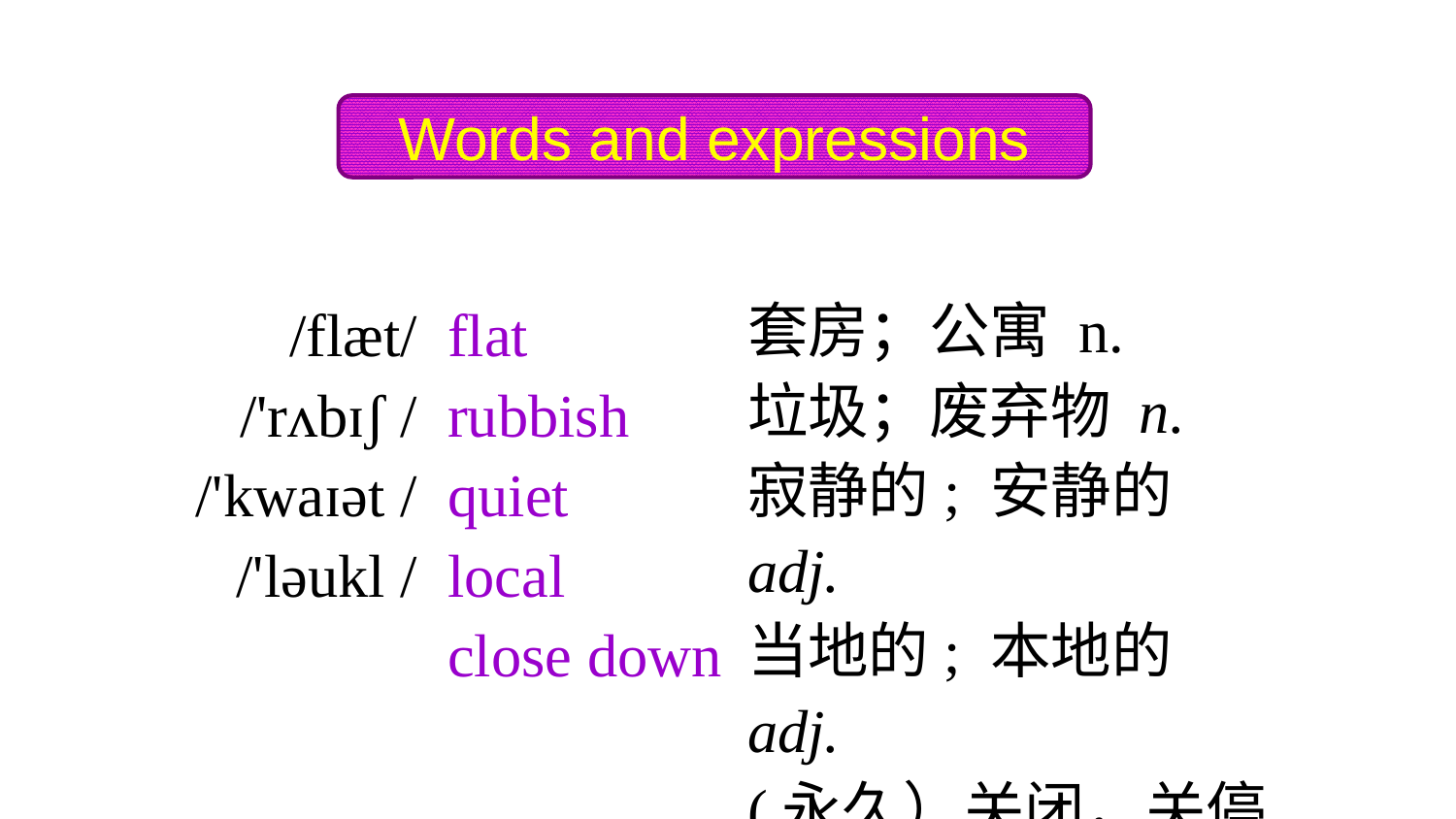

Words and expressions
套房；公寓 n.
垃圾；废弃物 n.
寂静的; 安静的 adj.
当地的; 本地的 adj.
(永久）关闭，关停
flat
rubbish
quiet
local
close down
/flæt/
/'rʌbɪʃ /
/'kwaɪət /
/'ləukl /